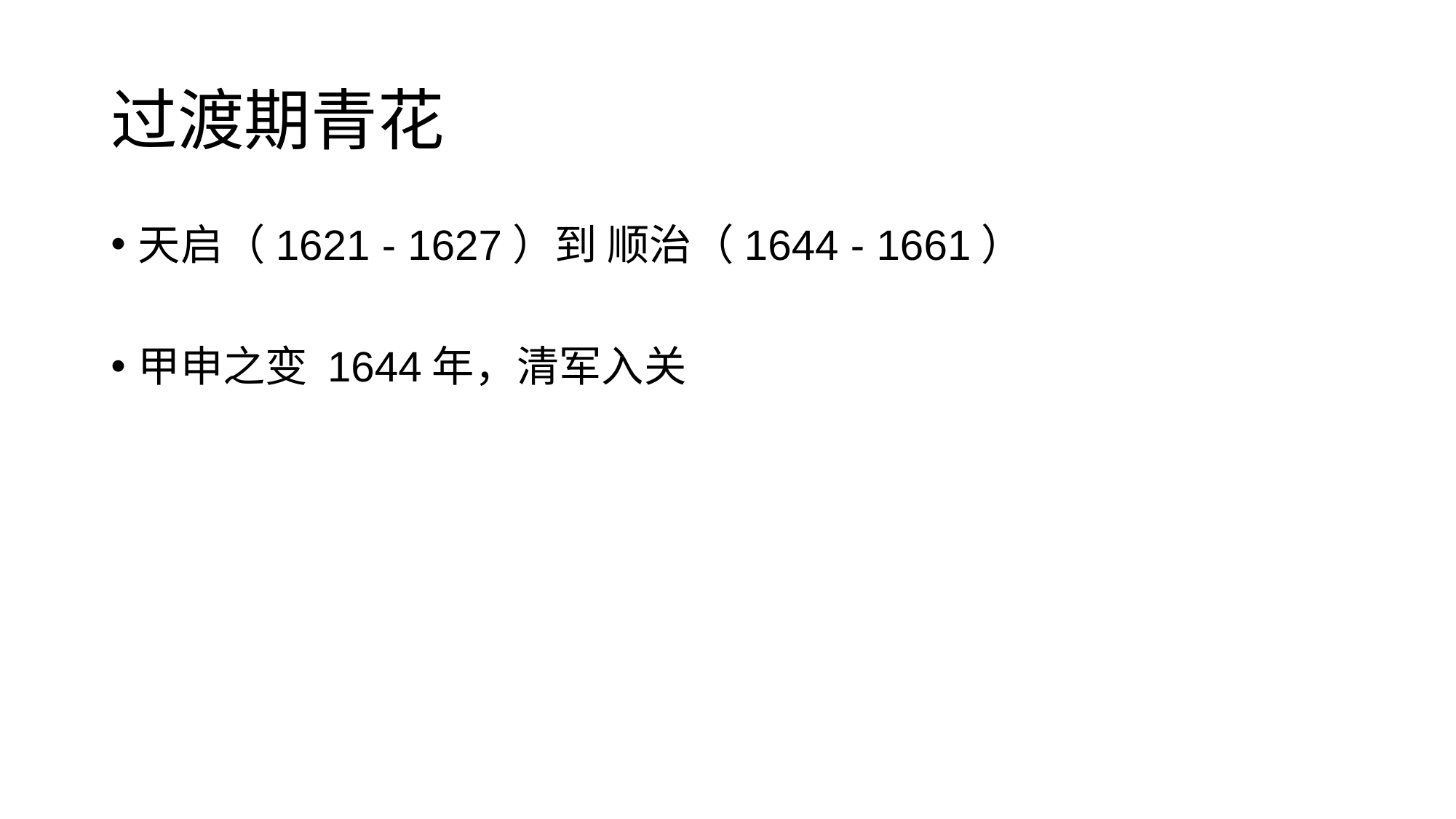

# 过渡期青花
天启（1621 - 1627）到 顺治（1644 - 1661）

甲申之变 1644年，清军入关